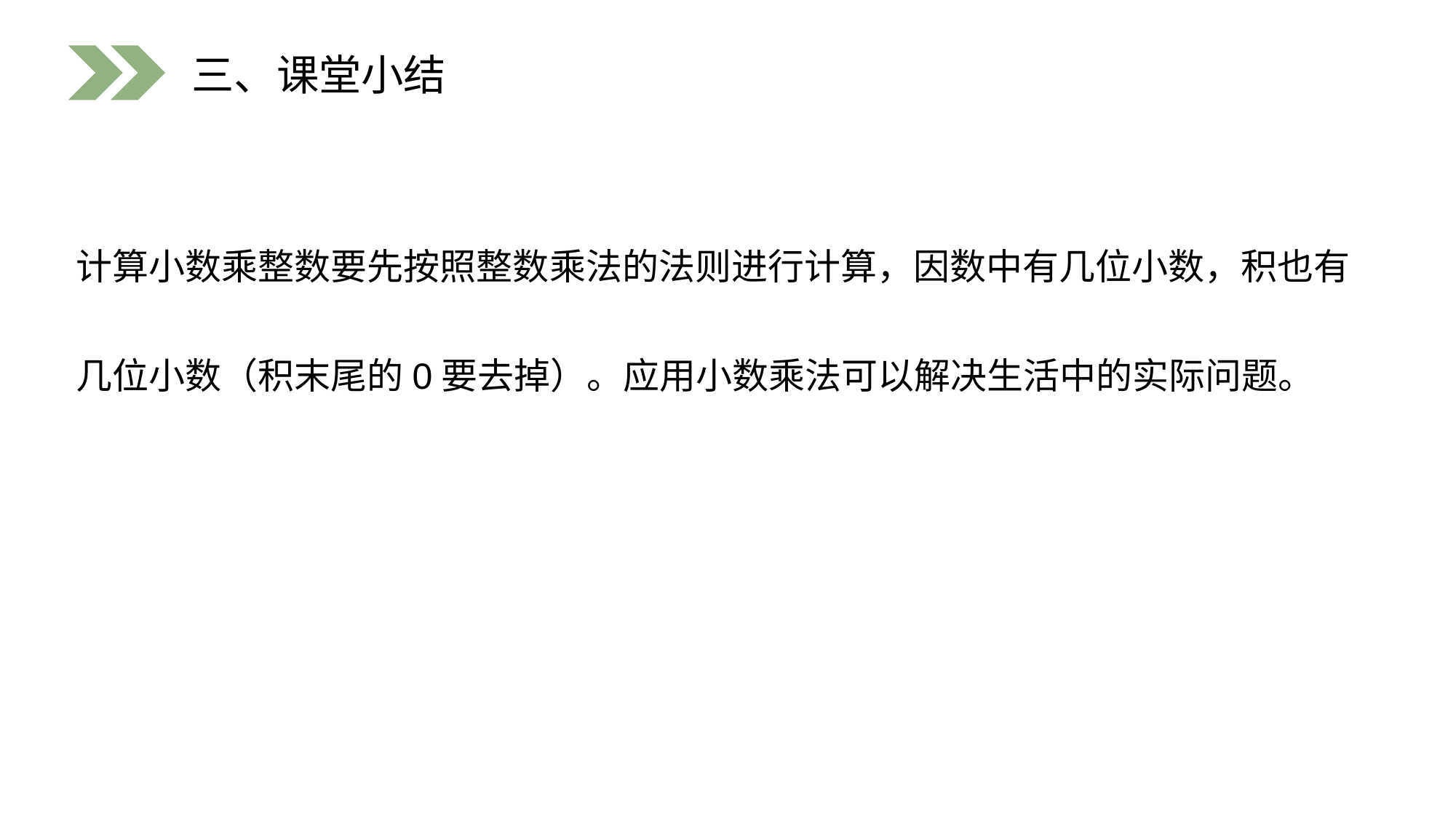

三、课堂小结
计算小数乘整数要先按照整数乘法的法则进行计算，因数中有几位小数，积也有几位小数（积末尾的0要去掉）。应用小数乘法可以解决生活中的实际问题。